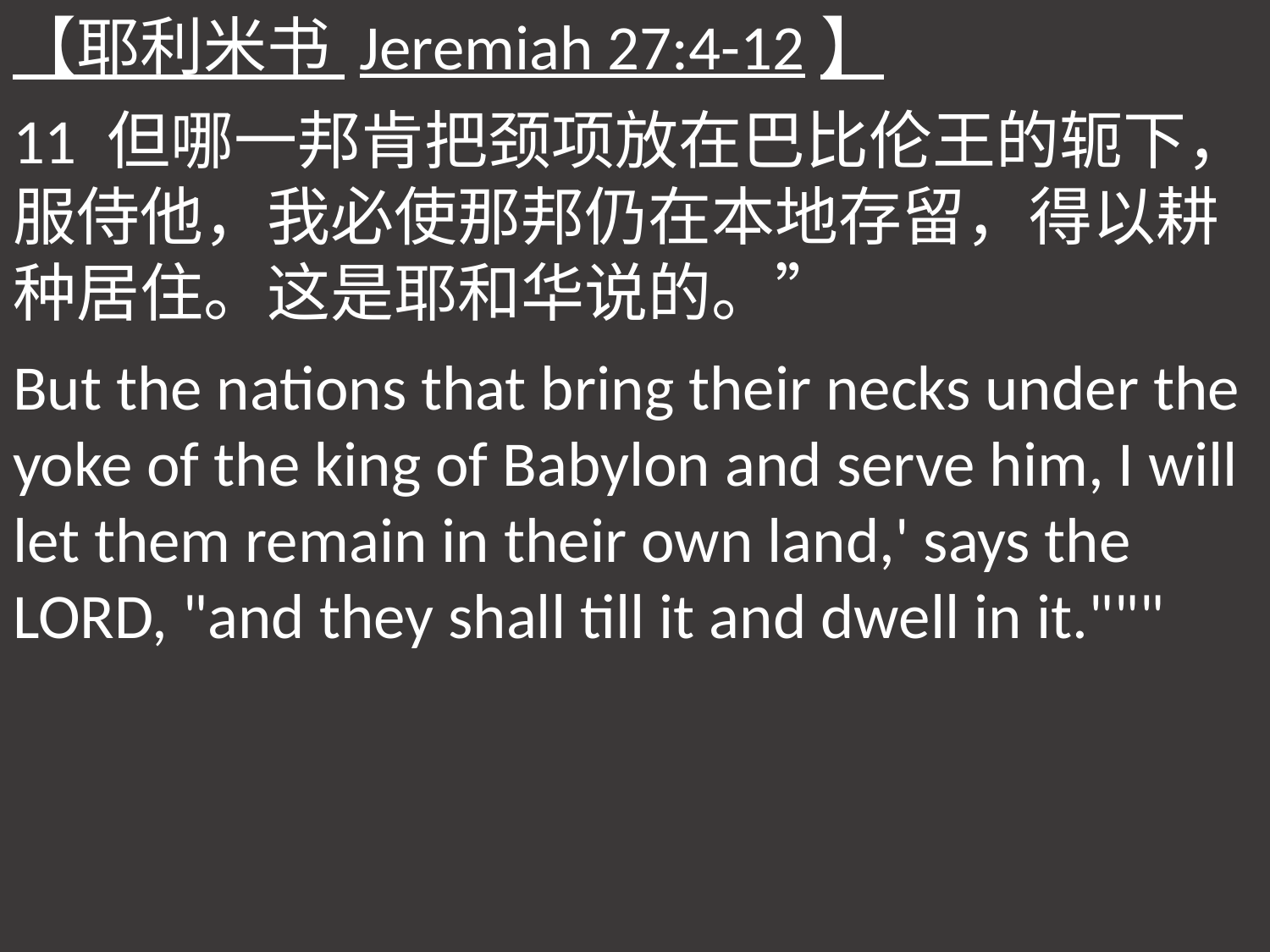

【耶利米书 Jeremiah 27:4-12】
11 但哪一邦肯把颈项放在巴比伦王的轭下，服侍他，我必使那邦仍在本地存留，得以耕种居住。这是耶和华说的。”
But the nations that bring their necks under the yoke of the king of Babylon and serve him, I will let them remain in their own land,' says the LORD, "and they shall till it and dwell in it."""